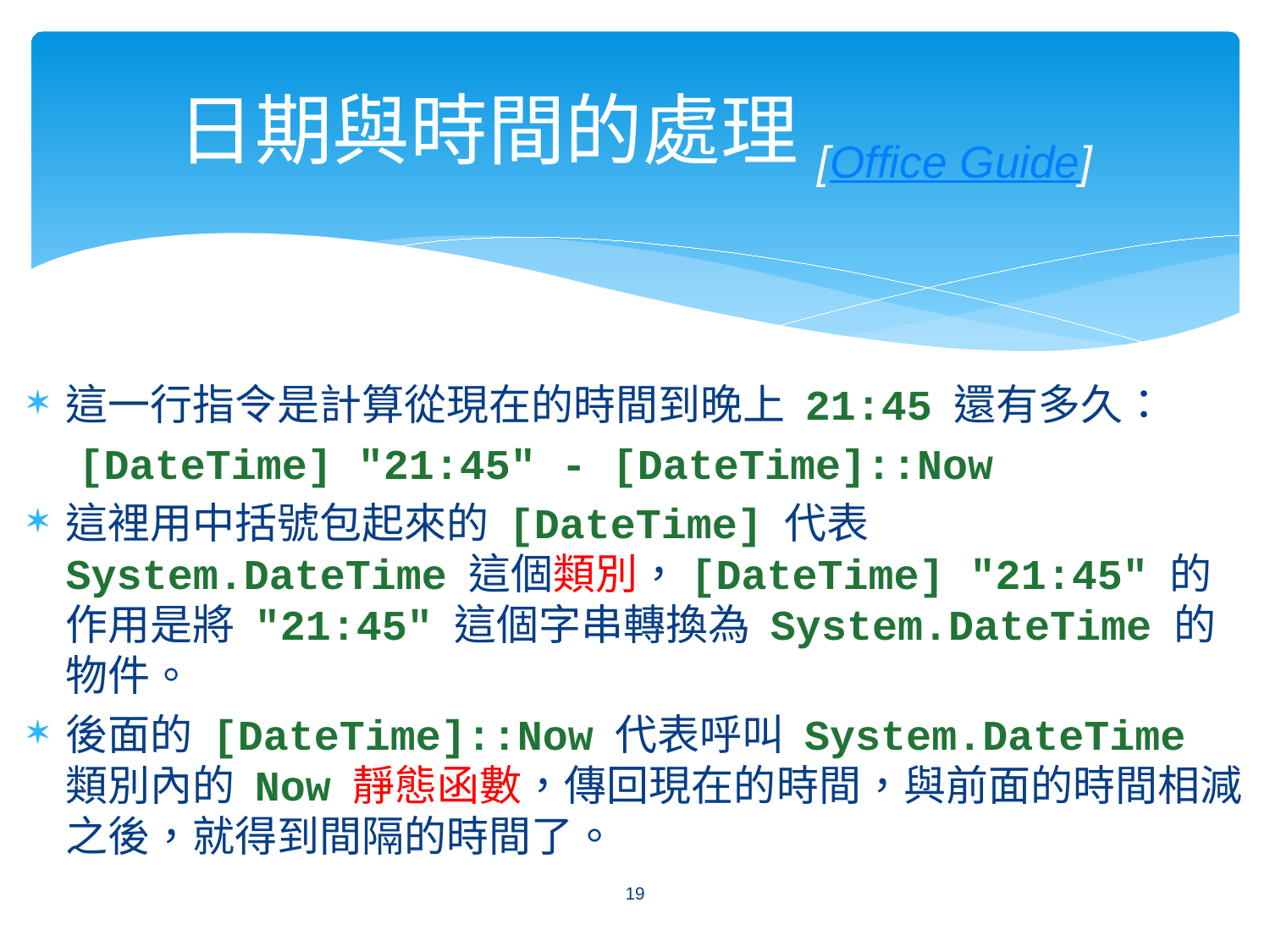

# 日期與時間的處理[Office Guide]
這一行指令是計算從現在的時間到晚上 21:45 還有多久：
  [DateTime] "21:45" - [DateTime]::Now
這裡用中括號包起來的 [DateTime] 代表 System.DateTime 這個類別，[DateTime] "21:45" 的作用是將 "21:45" 這個字串轉換為 System.DateTime 的物件。
後面的 [DateTime]::Now 代表呼叫 System.DateTime 類別內的 Now 靜態函數，傳回現在的時間，與前面的時間相減之後，就得到間隔的時間了。

19